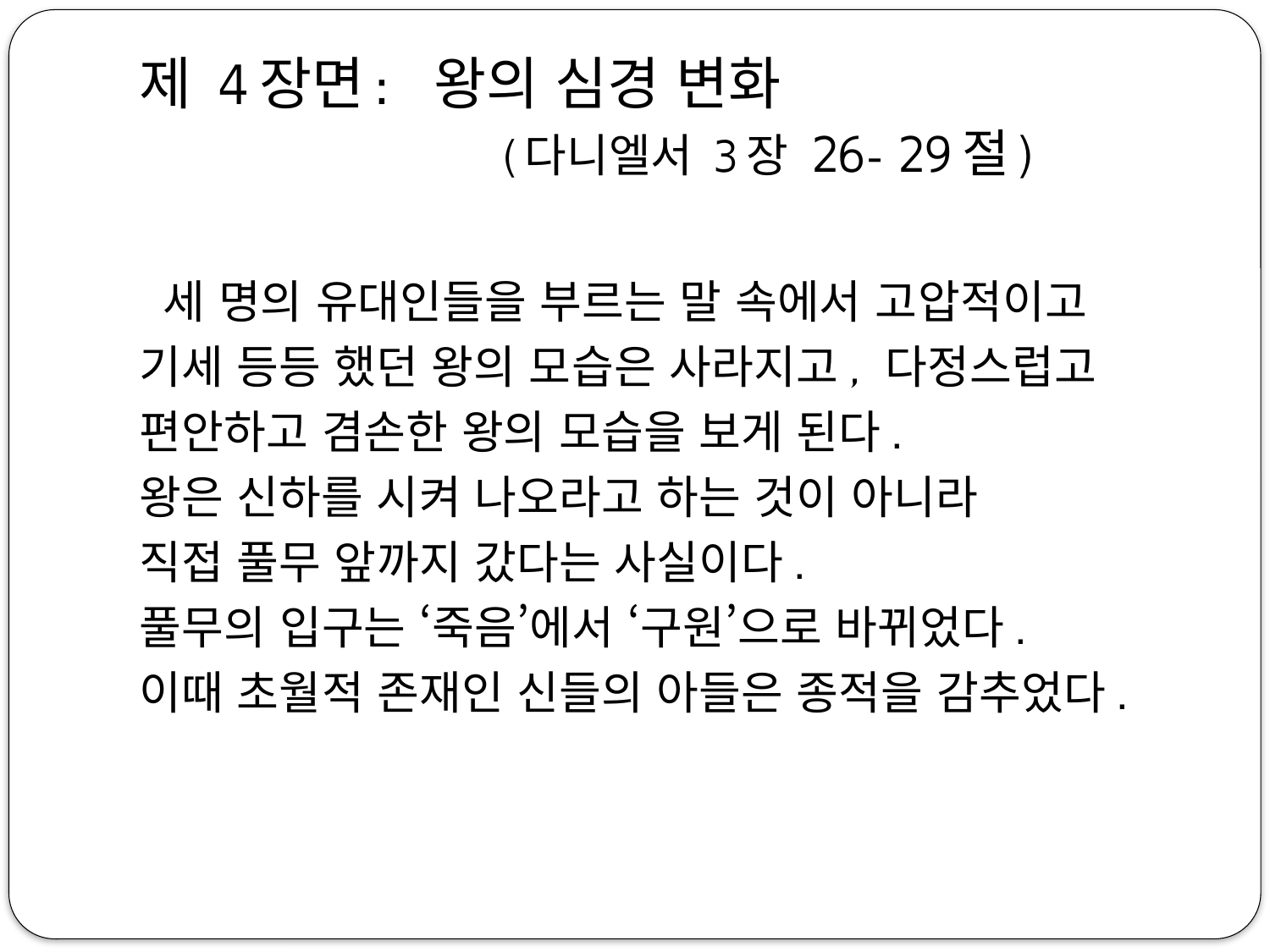

# 제 4장면:  왕의 심경 변화 (다니엘서 3장 26- 29절)

 세 명의 유대인들을 부르는 말 속에서 고압적이고
기세 등등 했던 왕의 모습은 사라지고, 다정스럽고
편안하고 겸손한 왕의 모습을 보게 된다.
왕은 신하를 시켜 나오라고 하는 것이 아니라
직접 풀무 앞까지 갔다는 사실이다.
풀무의 입구는 ‘죽음’에서 ‘구원’으로 바뀌었다.
이때 초월적 존재인 신들의 아들은 종적을 감추었다.